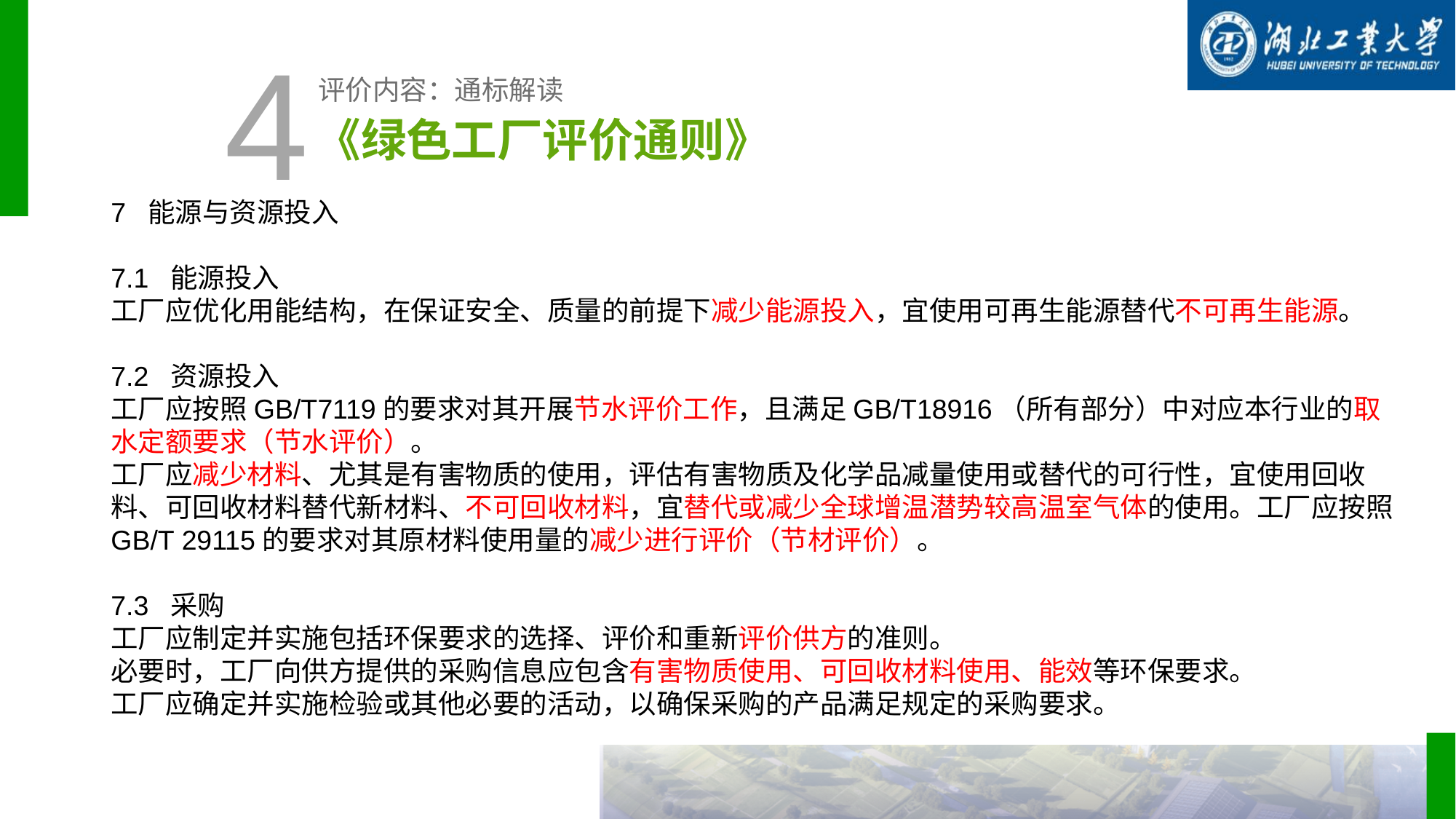

4
评价内容：通标解读
《绿色工厂评价通则》
7  能源与资源投入

7.1  能源投入
工厂应优化用能结构，在保证安全、质量的前提下减少能源投入，宜使用可再生能源替代不可再生能源。

7.2  资源投入
工厂应按照GB/T7119的要求对其开展节水评价工作，且满足GB/T18916（所有部分）中对应本行业的取水定额要求（节水评价）。
工厂应减少材料、尤其是有害物质的使用，评估有害物质及化学品减量使用或替代的可行性，宜使用回收料、可回收材料替代新材料、不可回收材料，宜替代或减少全球增温潜势较高温室气体的使用。工厂应按照GB/T 29115的要求对其原材料使用量的减少进行评价（节材评价）。

7.3  采购
工厂应制定并实施包括环保要求的选择、评价和重新评价供方的准则。
必要时，工厂向供方提供的采购信息应包含有害物质使用、可回收材料使用、能效等环保要求。
工厂应确定并实施检验或其他必要的活动，以确保采购的产品满足规定的采购要求。